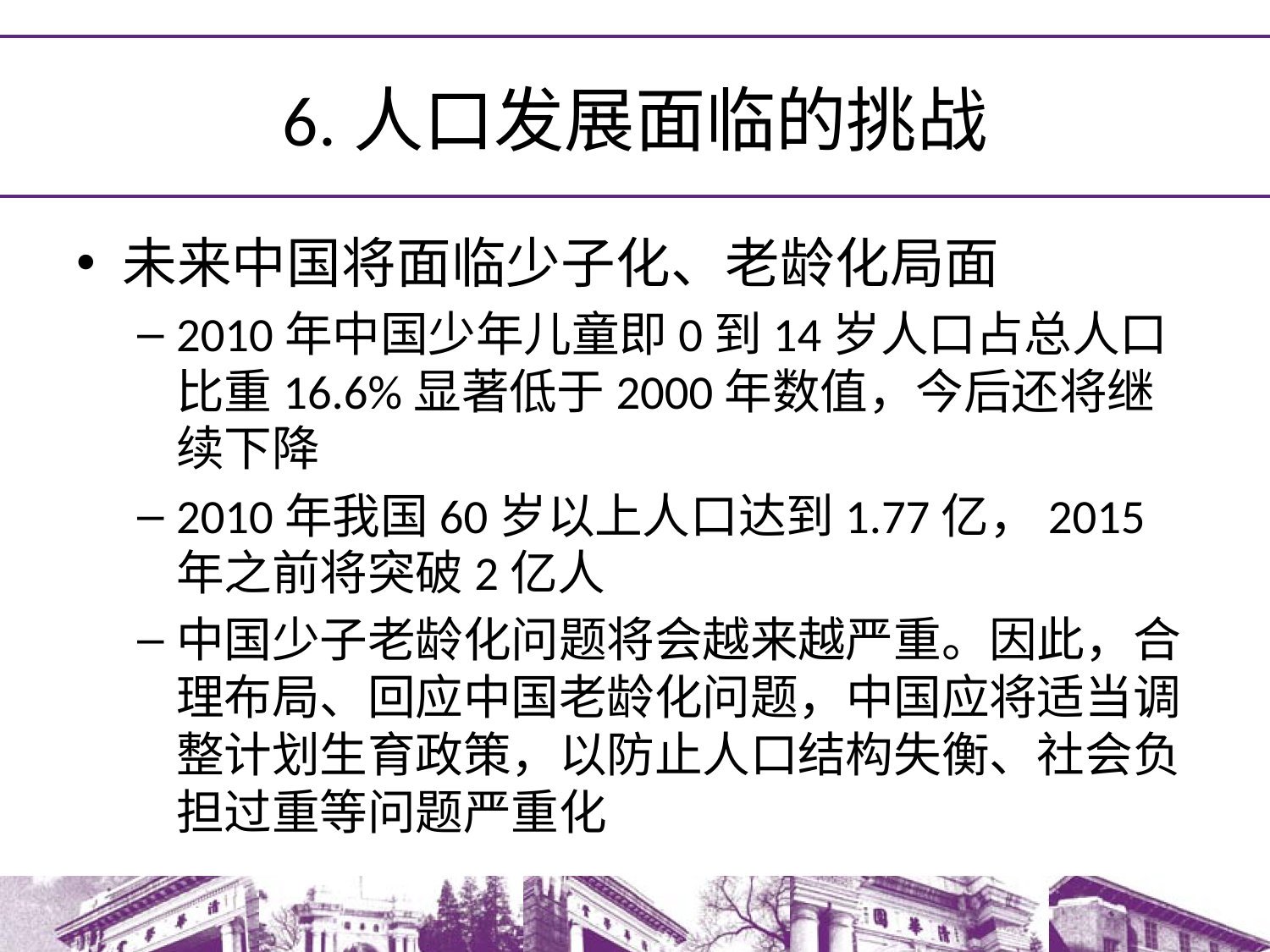

# 6.人口发展面临的挑战
未来中国将面临少子化、老龄化局面
2010年中国少年儿童即0到14岁人口占总人口比重16.6%显著低于2000年数值，今后还将继续下降
2010年我国60岁以上人口达到1.77亿，2015年之前将突破2亿人
中国少子老龄化问题将会越来越严重。因此，合理布局、回应中国老龄化问题，中国应将适当调整计划生育政策，以防止人口结构失衡、社会负担过重等问题严重化